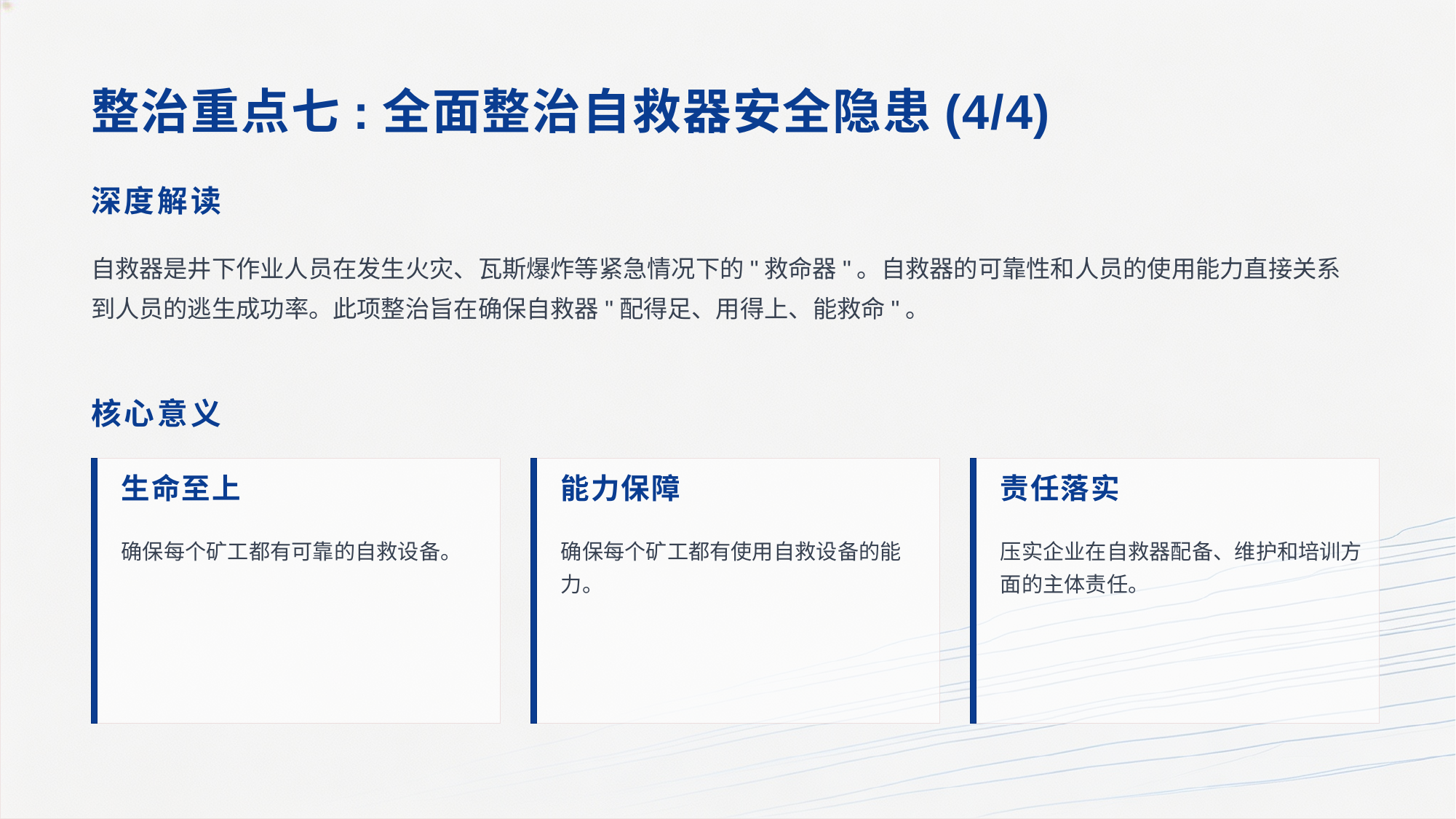

整治重点七:全面整治自救器安全隐患(4/4)
深度解读
自救器是井下作业人员在发生火灾、瓦斯爆炸等紧急情况下的"救命器"。自救器的可靠性和人员的使用能力直接关系到人员的逃生成功率。此项整治旨在确保自救器"配得足、用得上、能救命"。
核心意义

生命至上
能力保障
责任落实
确保每个矿工都有可靠的自救设备。
确保每个矿工都有使用自救设备的能力。
压实企业在自救器配备、维护和培训方面的主体责任。